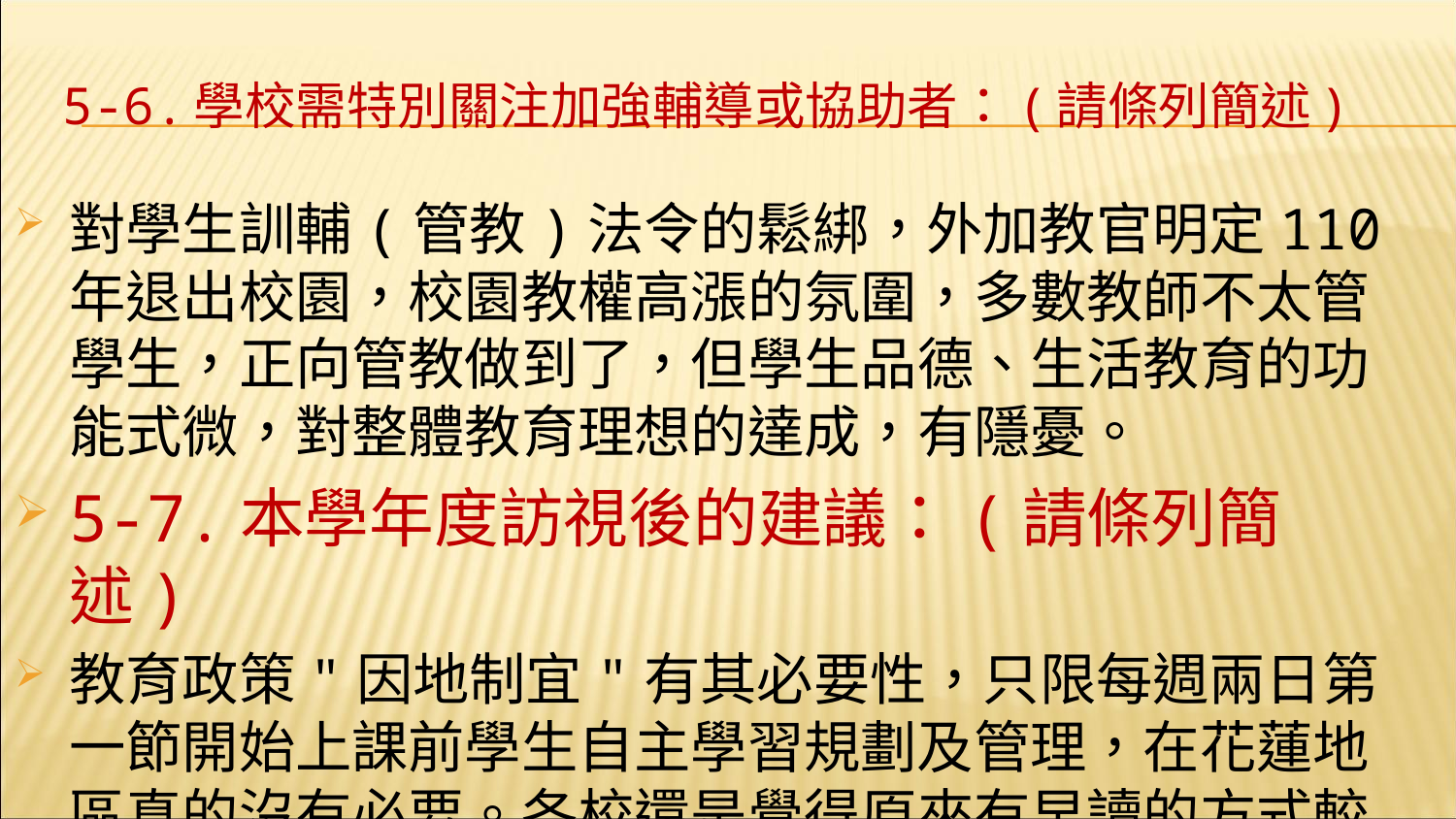

# 5-6.學校需特別關注加強輔導或協助者：(請條列簡述)
對學生訓輔(管教)法令的鬆綁，外加教官明定110年退出校園，校園教權高漲的氛圍，多數教師不太管學生，正向管教做到了，但學生品德、生活教育的功能式微，對整體教育理想的達成，有隱憂。
5-7.本學年度訪視後的建議：(請條列簡述)
教育政策"因地制宜"有其必要性，只限每週兩日第一節開始上課前學生自主學習規劃及管理，在花蓮地區真的沒有必要。各校還是覺得原來有早讀的方式較佳